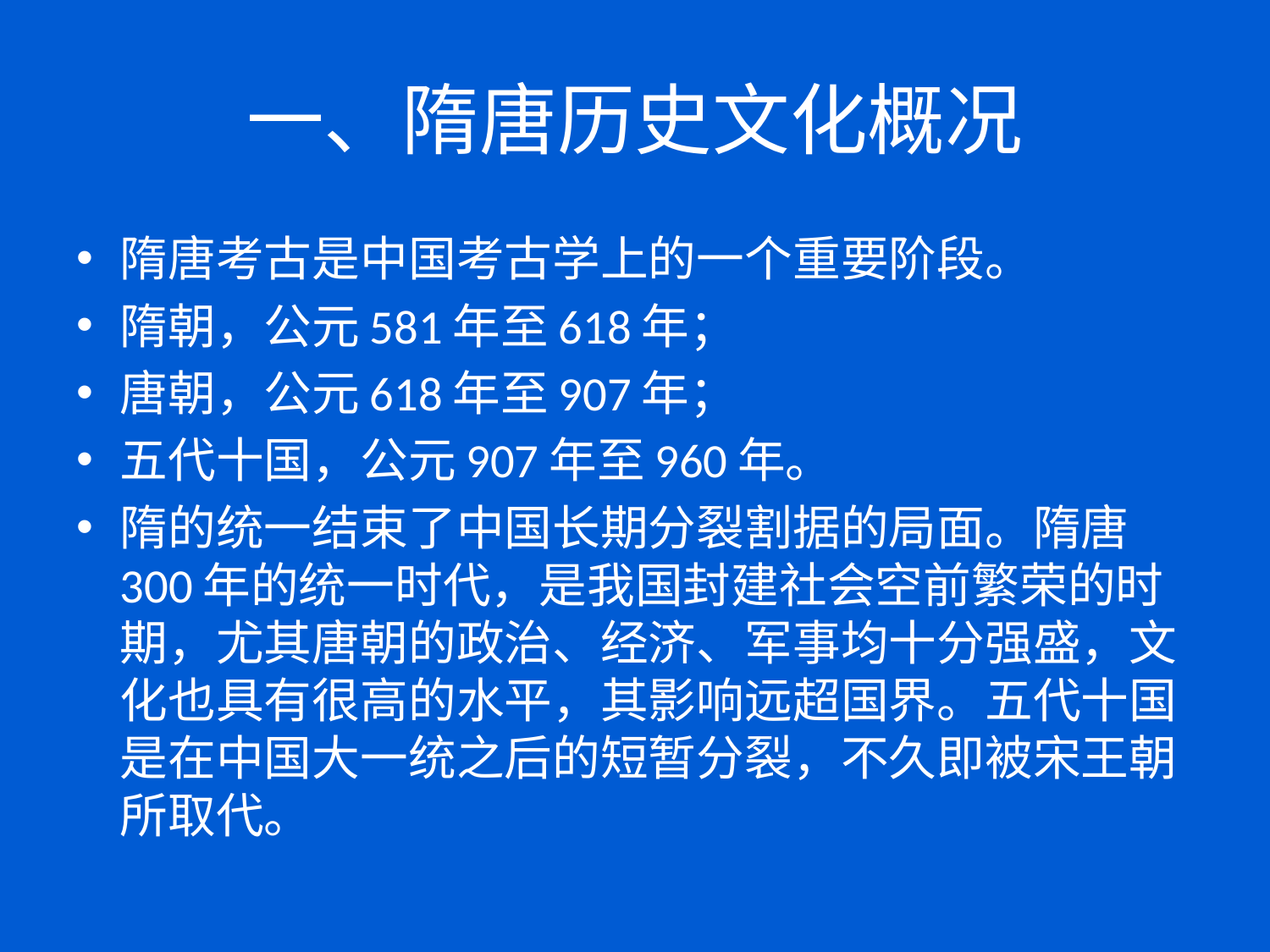

# 一、隋唐历史文化概况
隋唐考古是中国考古学上的一个重要阶段。
隋朝，公元581年至618年；
唐朝，公元618年至907年；
五代十国，公元907年至960年。
隋的统一结束了中国长期分裂割据的局面。隋唐300年的统一时代，是我国封建社会空前繁荣的时期，尤其唐朝的政治、经济、军事均十分强盛，文化也具有很高的水平，其影响远超国界。五代十国是在中国大一统之后的短暂分裂，不久即被宋王朝所取代。